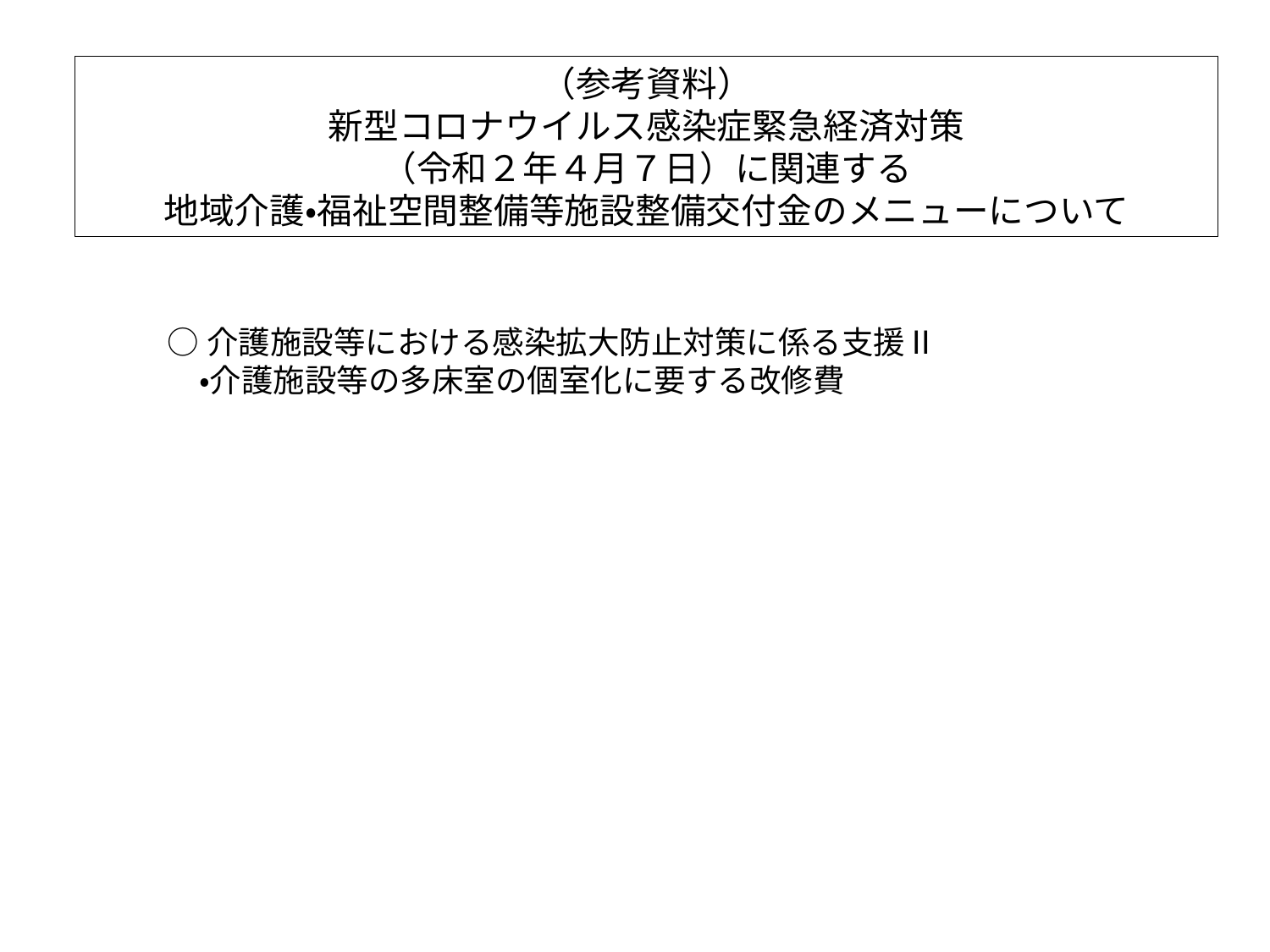

# （参考資料） 新型コロナウイルス感染症緊急経済対策 （令和２年４月７日）に関連する 地域介護・福祉空間整備等施設整備交付金のメニューについて
○介護施設等における感染拡大防止対策に係る支援Ⅱ
　・介護施設等の多床室の個室化に要する改修費